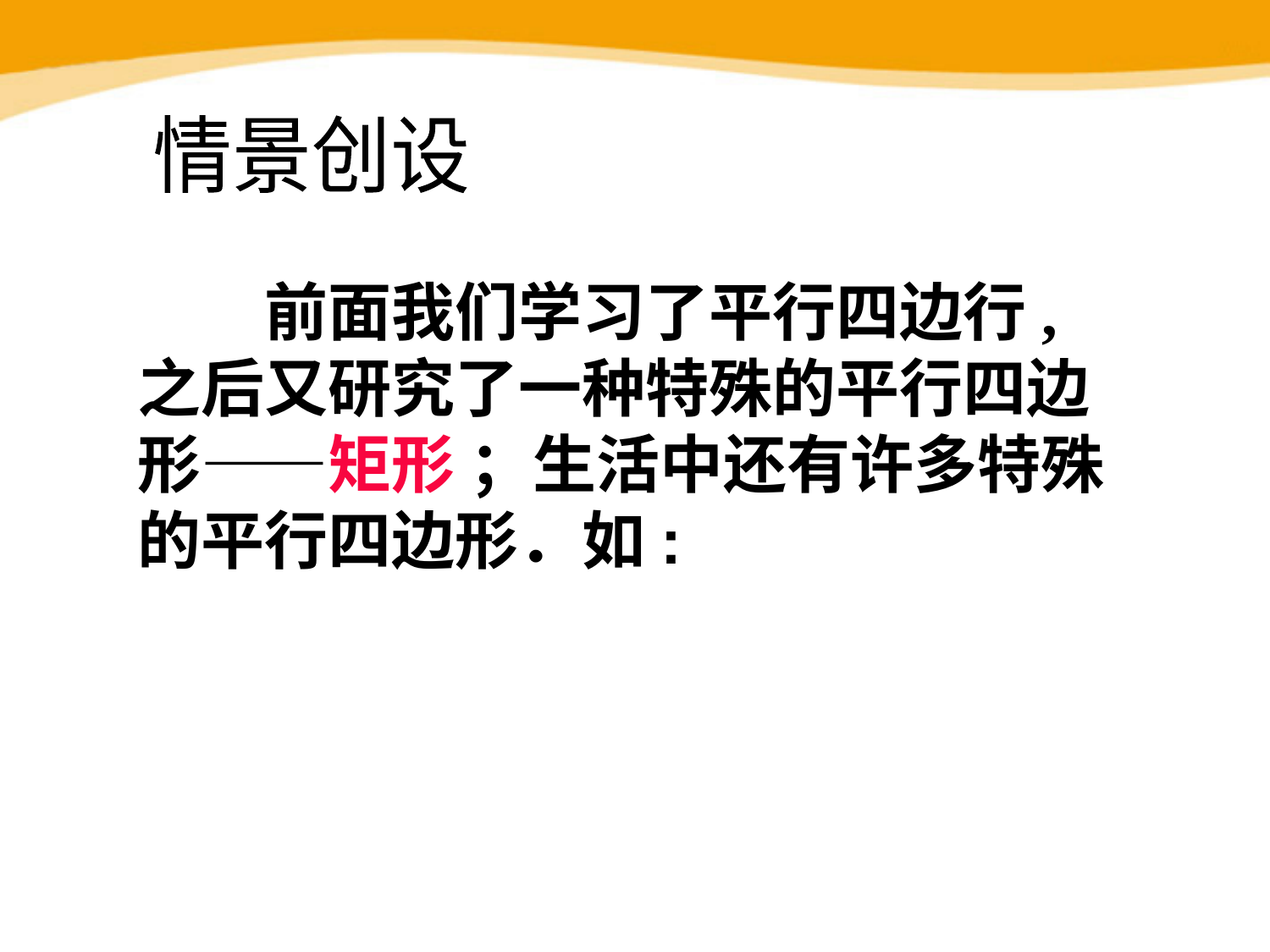

情景创设
　　前面我们学习了平行四边行,之后又研究了一种特殊的平行四边形——矩形 ；生活中还有许多特殊的平行四边形．如: